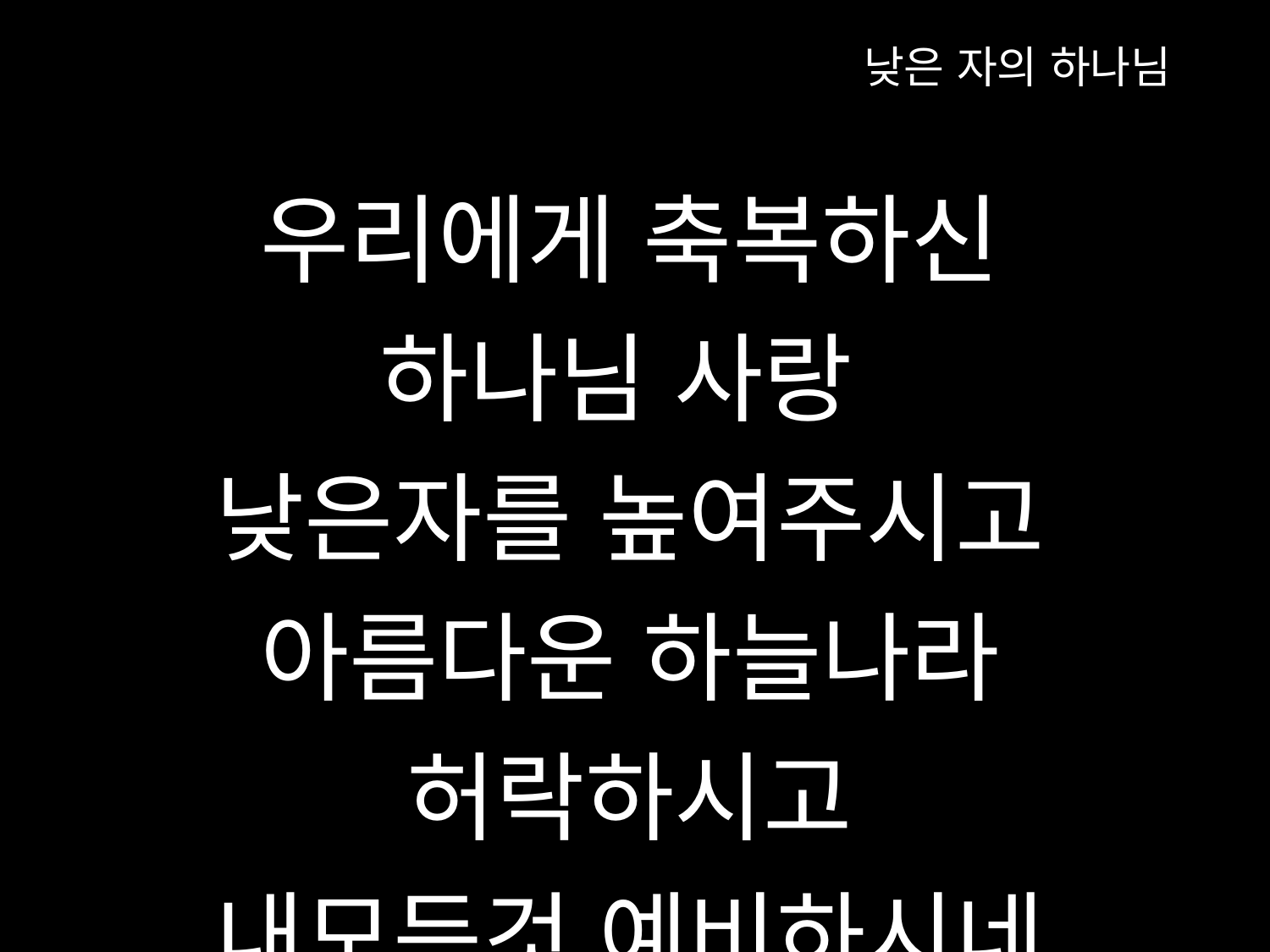

낮은 자의 하나님
우리에게 축복하신
하나님 사랑
낮은자를 높여주시고
아름다운 하늘나라 허락하시고
내모든것 예비하시네